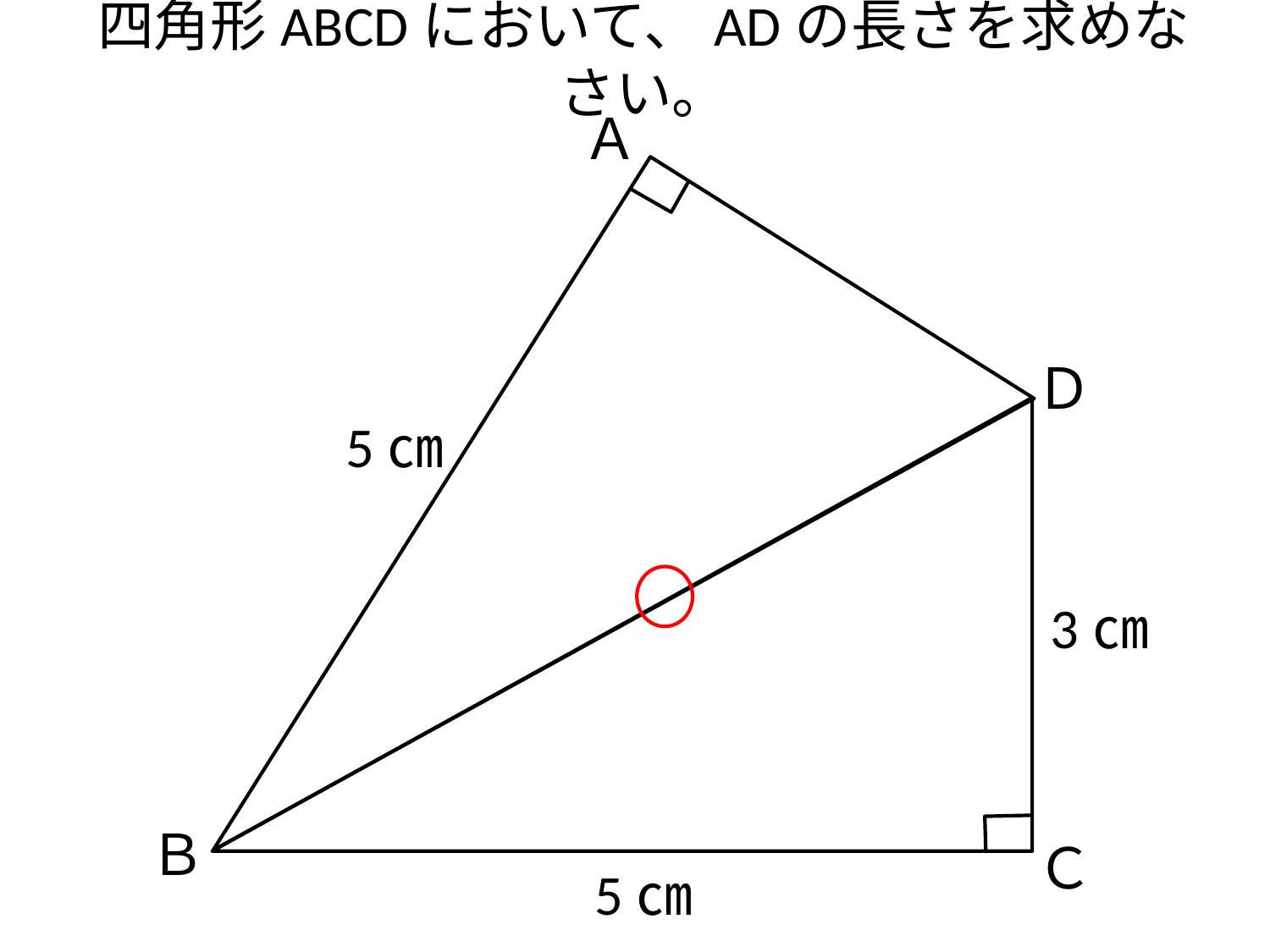

# 四角形ABCDにおいて、ADの長さを求めなさい。
Ａ

Ｄ

5㎝

3㎝

Ｂ
Ｃ
5㎝